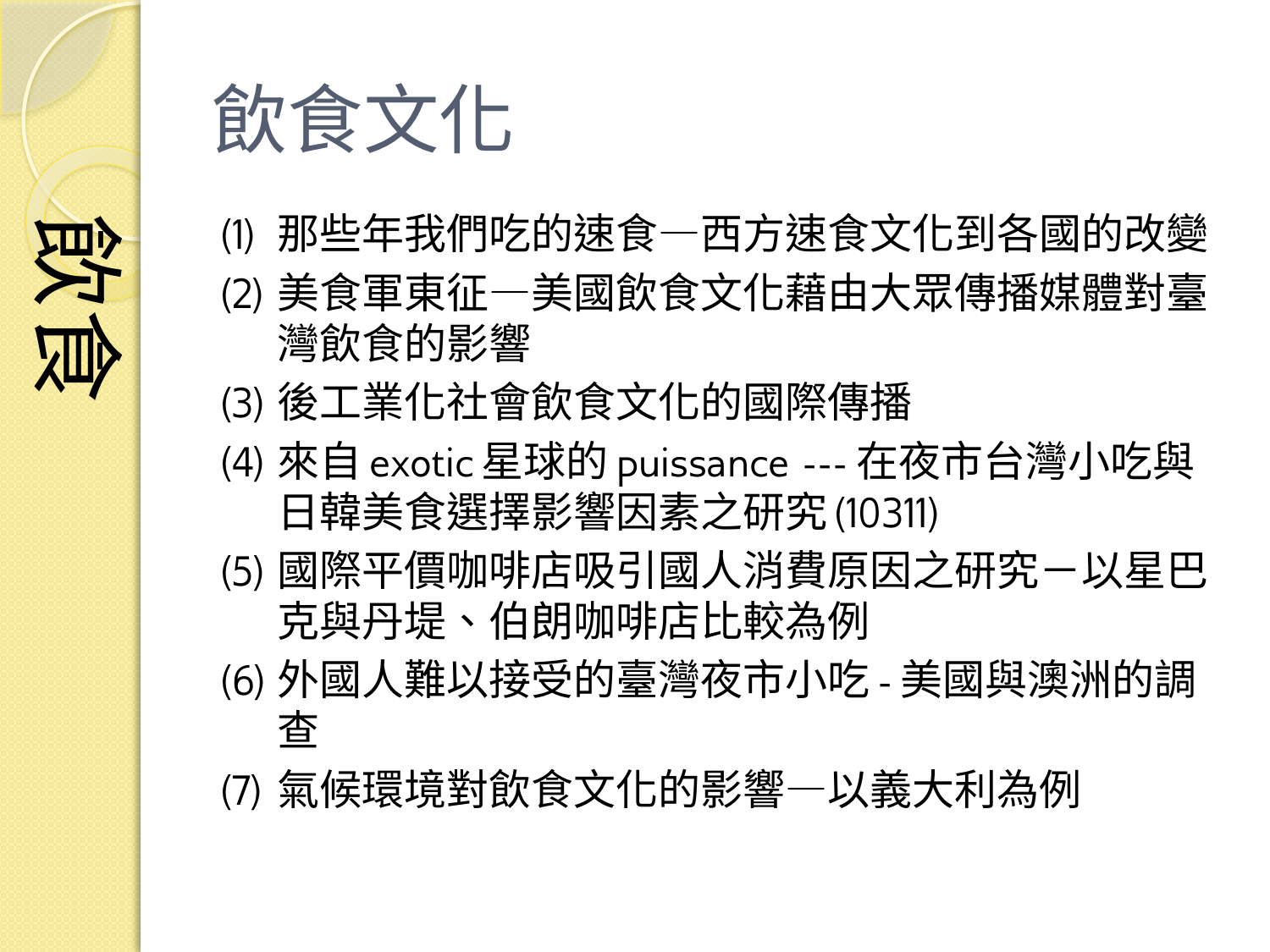

# 飲食文化
飲食
(1)	那些年我們吃的速食—西方速食文化到各國的改變
(2)	美食軍東征—美國飲食文化藉由大眾傳播媒體對臺灣飲食的影響
(3)	後工業化社會飲食文化的國際傳播
(4)	來自exotic星球的puissance ---在夜市台灣小吃與日韓美食選擇影響因素之研究(10311)
(5)	國際平價咖啡店吸引國人消費原因之研究－以星巴克與丹堤、伯朗咖啡店比較為例
(6)	外國人難以接受的臺灣夜市小吃-美國與澳洲的調查
(7)	氣候環境對飲食文化的影響—以義大利為例